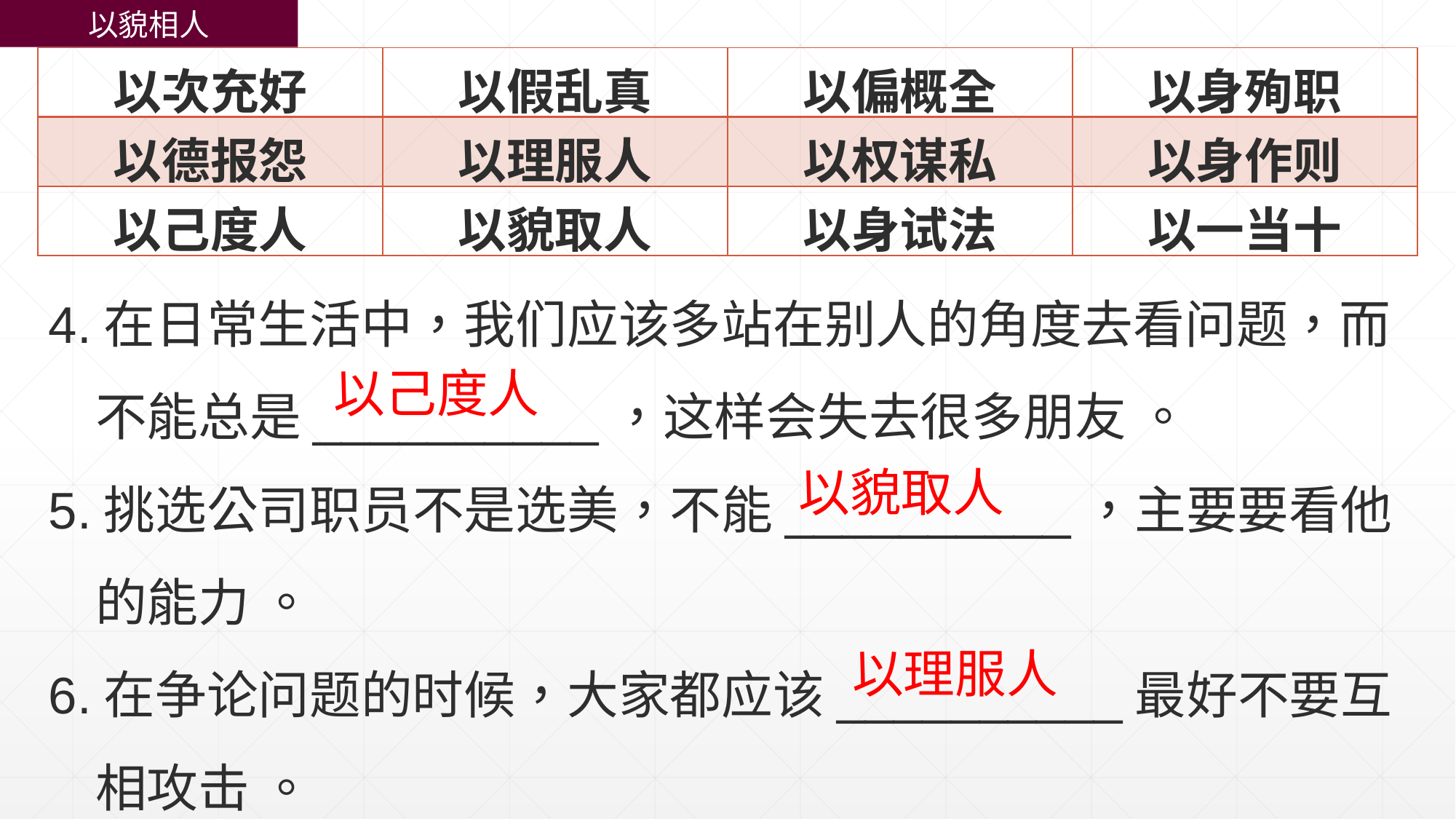

以貌相人
| 以次充好 | 以假乱真 | 以偏概全 | 以身殉职 |
| --- | --- | --- | --- |
| 以德报怨 | 以理服人 | 以权谋私 | 以身作则 |
| 以己度人 | 以貌取人 | 以身试法 | 以一当十 |
4.在日常生活中，我们应该多站在别人的角度去看问题，而
   不能总是__________，这样会失去很多朋友 。
5.挑选公司职员不是选美，不能__________，主要要看他
   的能力 。
6.在争论问题的时候，大家都应该__________最好不要互
   相攻击 。
以己度人
以貌取人
以理服人